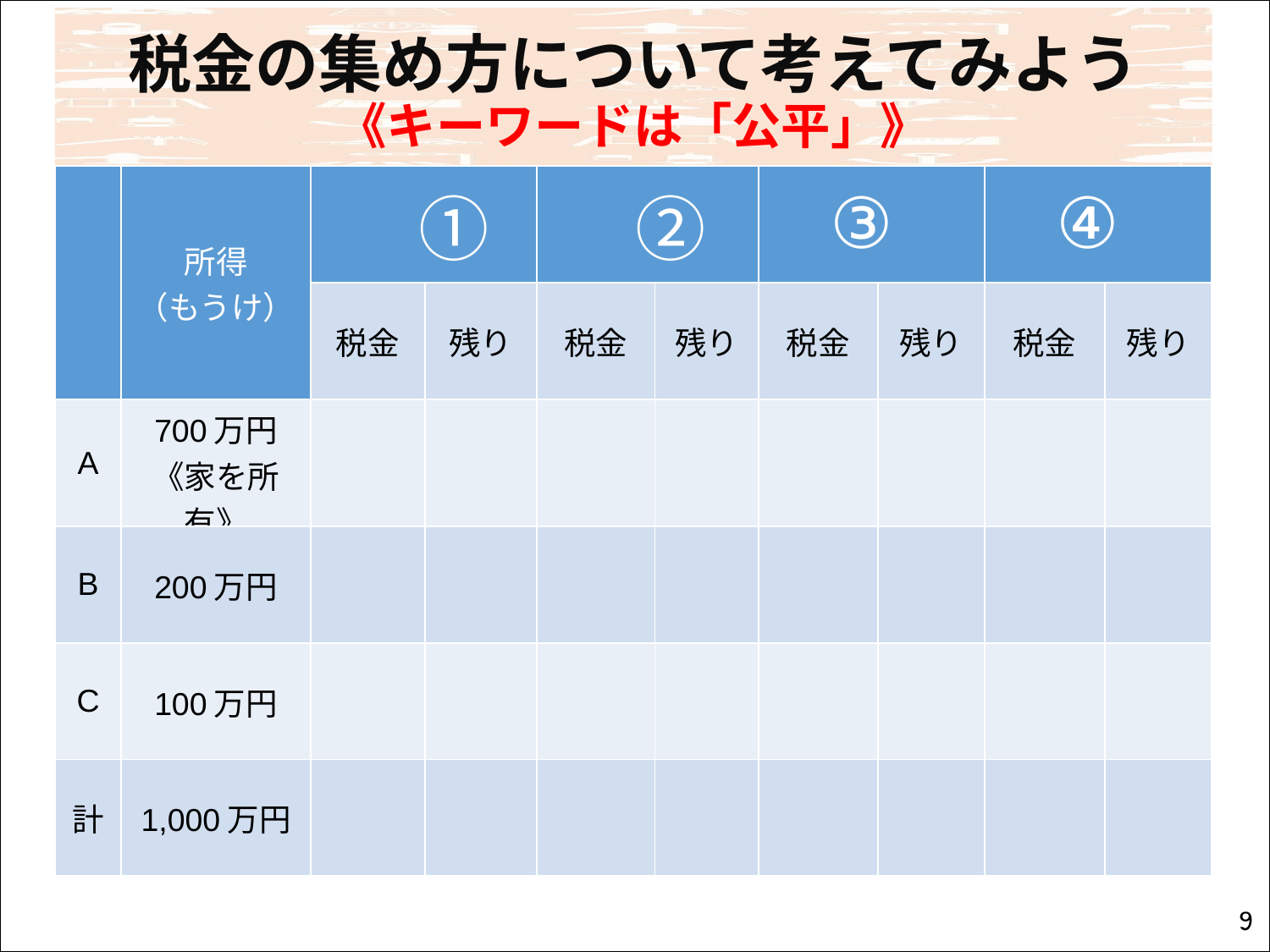

# 税金の集め方について考えてみよう 《キーワードは「公平」》
|  | 所得 （もうけ） | ① |  | ② |  | ③ |  | ④ |  |
| --- | --- | --- | --- | --- | --- | --- | --- | --- | --- |
|  |  | 税金 | 残り | 税金 | 残り | 税金 | 残り | 税金 | 残り |
| A | 700万円 《家を所有》 |  |  |  |  |  |  |  |  |
| B | 200万円 |  |  |  |  |  |  |  |  |
| C | 100万円 |  |  |  |  |  |  |  |  |
| 計 | 1,000万円 |  |  |  |  |  |  |  |  |
家
9